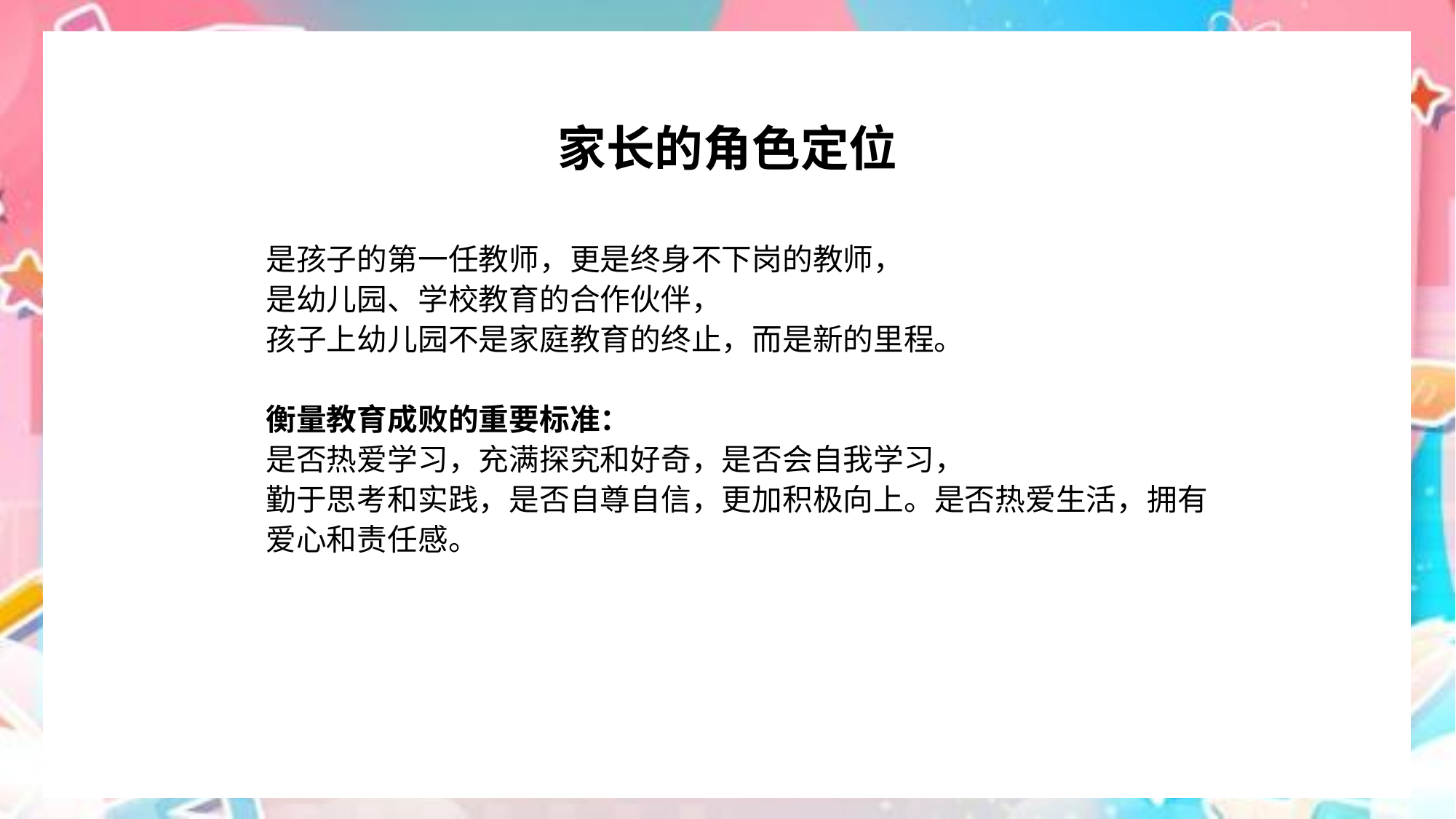

家长的角色定位
是孩子的第一任教师，更是终身不下岗的教师，
是幼儿园、学校教育的合作伙伴，
孩子上幼儿园不是家庭教育的终止，而是新的里程。

衡量教育成败的重要标准：
是否热爱学习，充满探究和好奇，是否会自我学习，
勤于思考和实践，是否自尊自信，更加积极向上。是否热爱生活，拥有爱心和责任感。